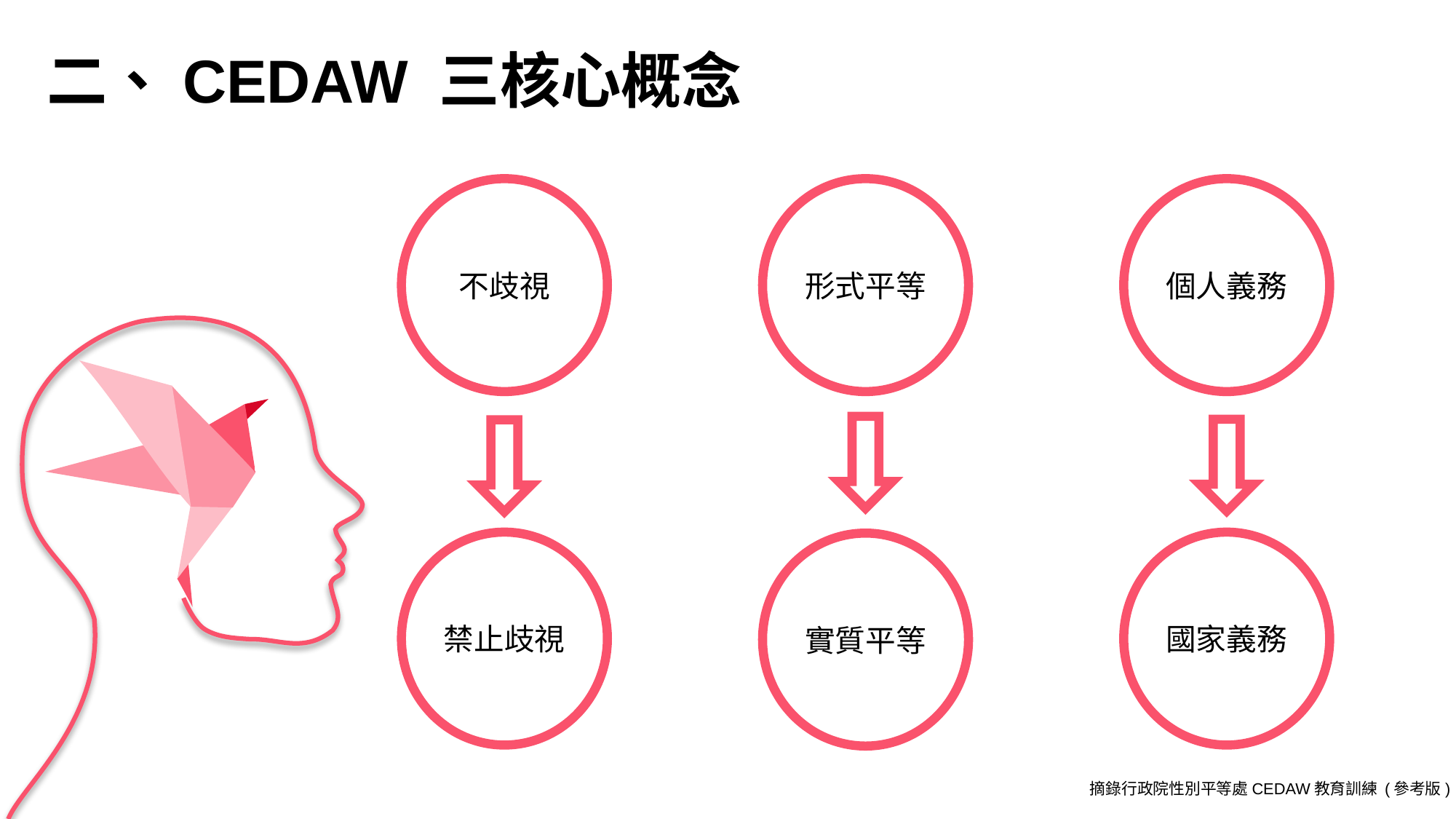

二、CEDAW 三核心概念
不歧視
形式平等
個人義務

禁止歧視
國家義務
實質平等

摘錄行政院性別平等處CEDAW教育訓練 (參考版)